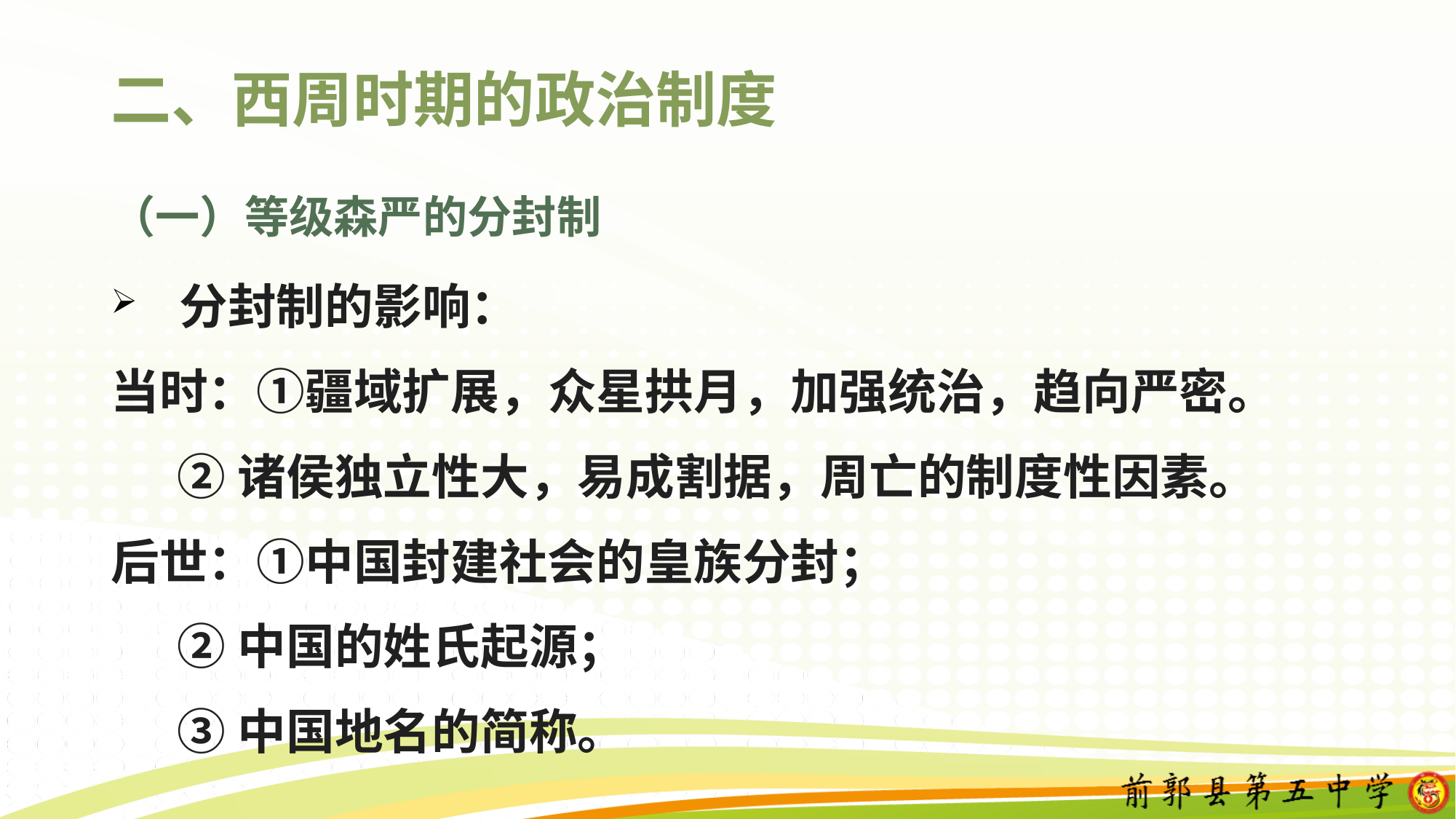

# 二、西周时期的政治制度
（一）等级森严的分封制
分封制的影响：
当时：①疆域扩展，众星拱月，加强统治，趋向严密。
      ②诸侯独立性大，易成割据，周亡的制度性因素。
后世：①中国封建社会的皇族分封；
      ②中国的姓氏起源；
      ③中国地名的简称。